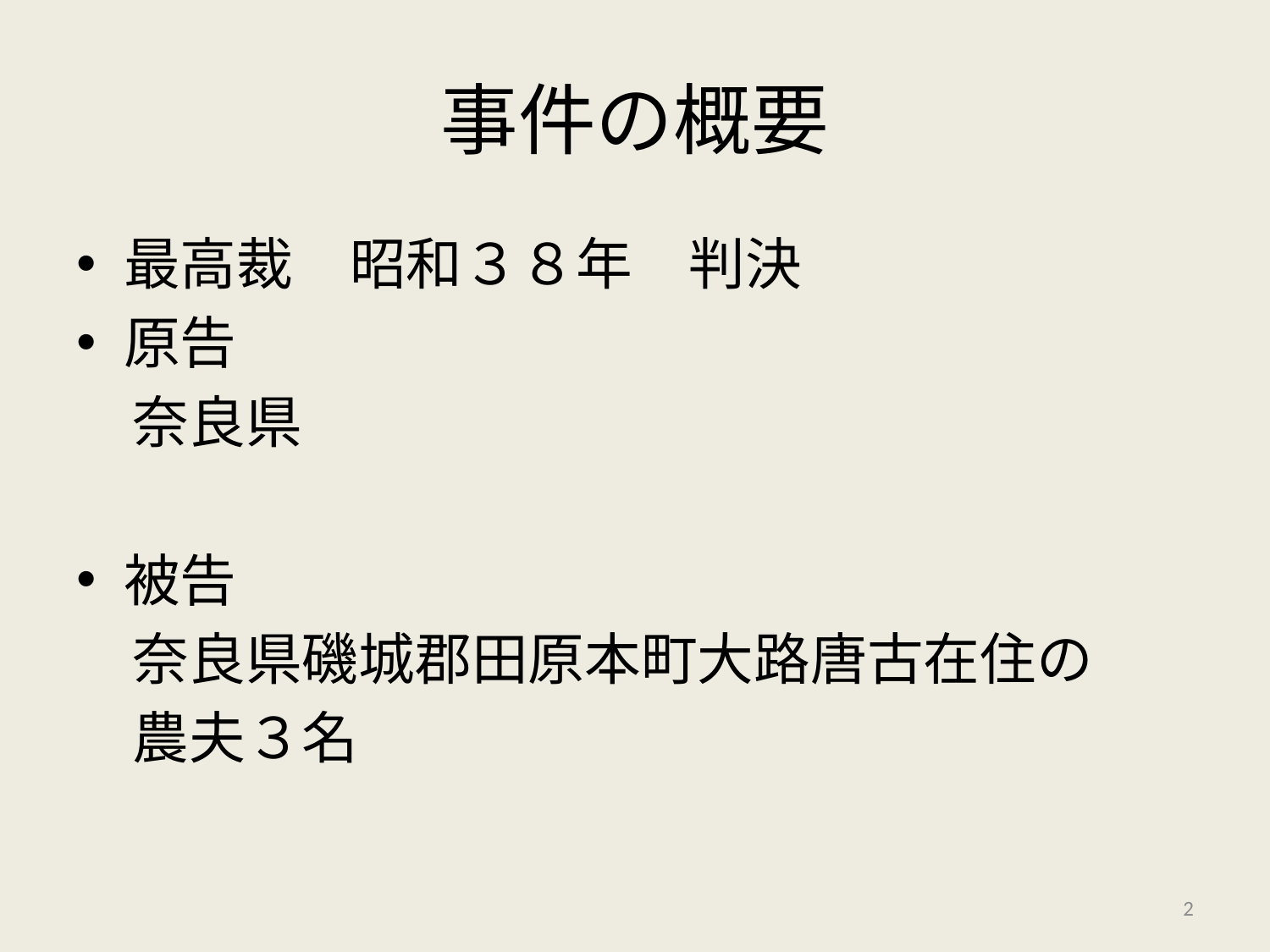

# 事件の概要
最高裁　昭和３８年　判決
原告
　奈良県

被告
　奈良県磯城郡田原本町大路唐古在住の
　農夫３名
2